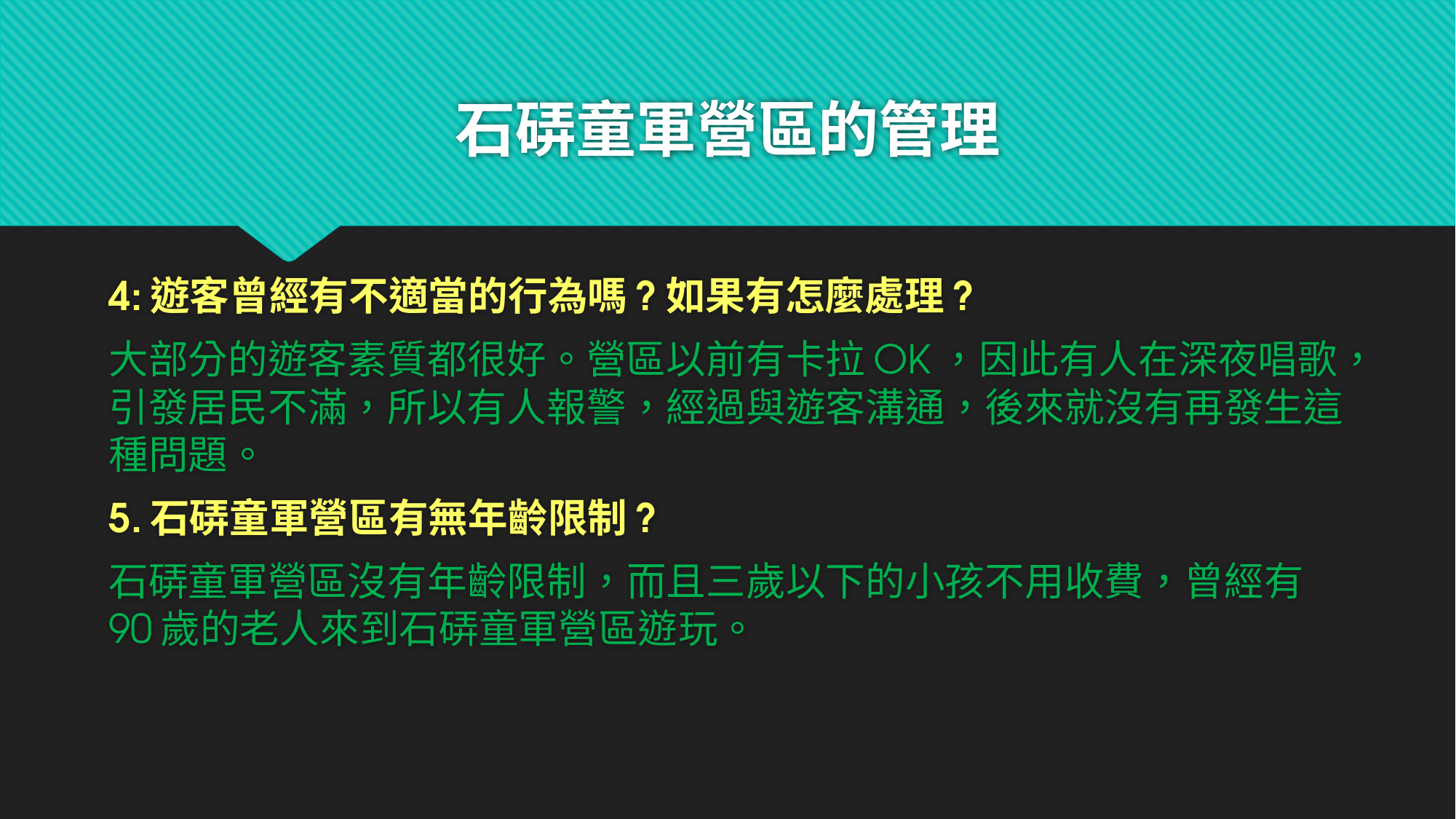

# 石硦童軍營區的管理
4:遊客曾經有不適當的行為嗎?如果有怎麼處理?
大部分的遊客素質都很好。營區以前有卡拉OK，因此有人在深夜唱歌，引發居民不滿，所以有人報警，經過與遊客溝通，後來就沒有再發生這種問題。
5.石硦童軍營區有無年齡限制?
石硦童軍營區沒有年齡限制，而且三歲以下的小孩不用收費，曾經有90歲的老人來到石硦童軍營區遊玩。